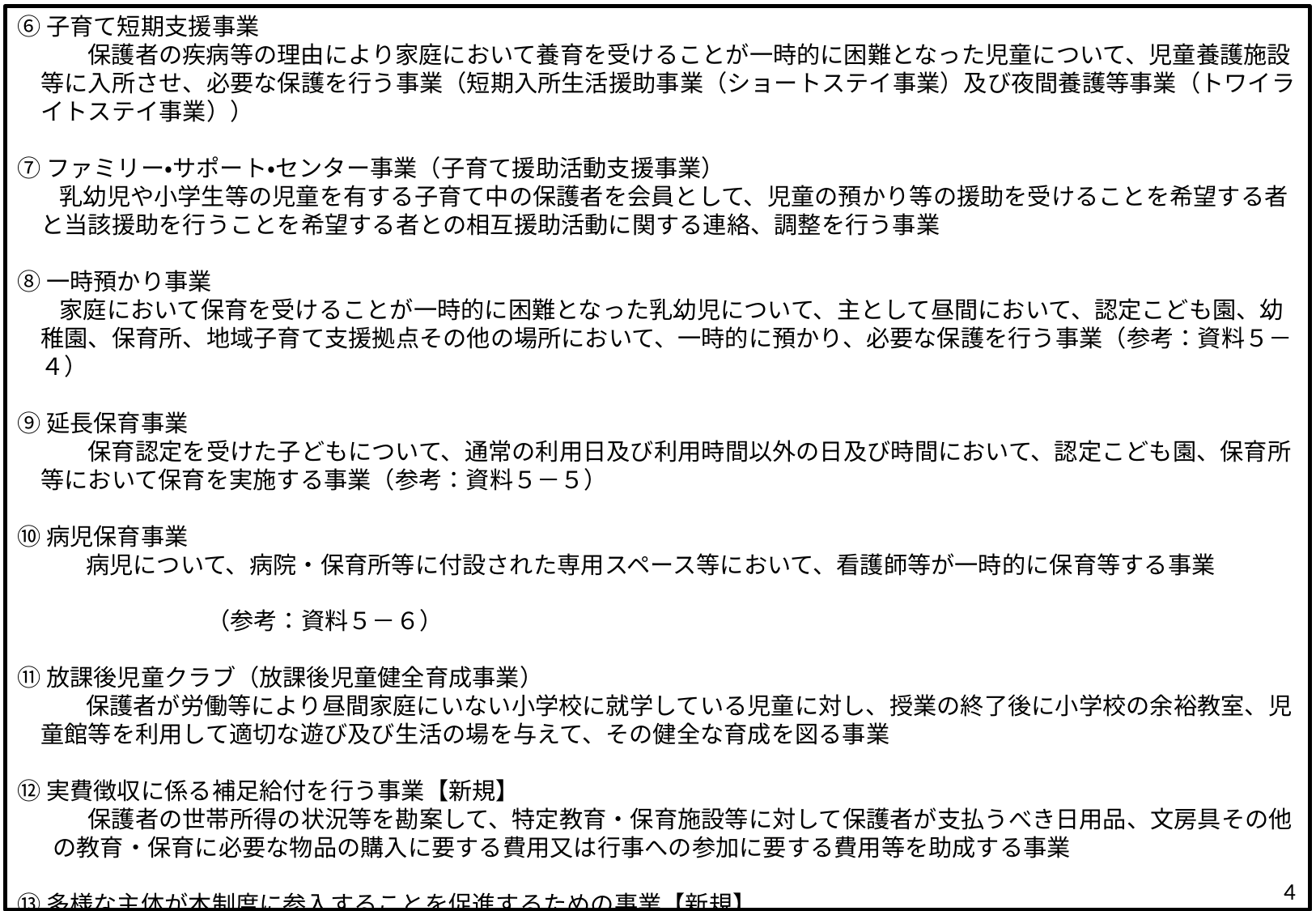

⑥子育て短期支援事業
　　　保護者の疾病等の理由により家庭において養育を受けることが一時的に困難となった児童について、児童養護施設等に入所させ、必要な保護を行う事業（短期入所生活援助事業（ショートステイ事業）及び夜間養護等事業（トワイライトステイ事業））

⑦ファミリー・サポート・センター事業（子育て援助活動支援事業）
       乳幼児や小学生等の児童を有する子育て中の保護者を会員として、児童の預かり等の援助を受けることを希望する者と当該援助を行うことを希望する者との相互援助活動に関する連絡、調整を行う事業

⑧一時預かり事業
       家庭において保育を受けることが一時的に困難となった乳幼児について、主として昼間において、認定こども園、幼稚園、保育所、地域子育て支援拠点その他の場所において、一時的に預かり、必要な保護を行う事業（参考：資料５－４）

⑨延長保育事業
　　　保育認定を受けた子どもについて、通常の利用日及び利用時間以外の日及び時間において、認定こども園、保育所等において保育を実施する事業（参考：資料５－５）

⑩病児保育事業
 　　  病児について、病院・保育所等に付設された専用スペース等において、看護師等が一時的に保育等する事業
　　　　　　　　　　　　　　　　　　　　　　　　　　　　　　　　　　　　　　　　　　　　　　　　　　　　　　　　　　　　　（参考：資料５－６）

⑪放課後児童クラブ（放課後児童健全育成事業）
 　　  保護者が労働等により昼間家庭にいない小学校に就学している児童に対し、授業の終了後に小学校の余裕教室、児童館等を利用して適切な遊び及び生活の場を与えて、その健全な育成を図る事業

⑫実費徴収に係る補足給付を行う事業【新規】
　　　保護者の世帯所得の状況等を勘案して、特定教育・保育施設等に対して保護者が支払うべき日用品、文房具その他の教育・保育に必要な物品の購入に要する費用又は行事への参加に要する費用等を助成する事業

⑬多様な主体が本制度に参入することを促進するための事業【新規】
　　　特定教育・保育施設等への民間事業者の参入の促進に関する調査研究その他多様な事業者の能力を活用した特定教育・保育施設等の設置又は運営を促進するための事業（参考：資料５－７）

4